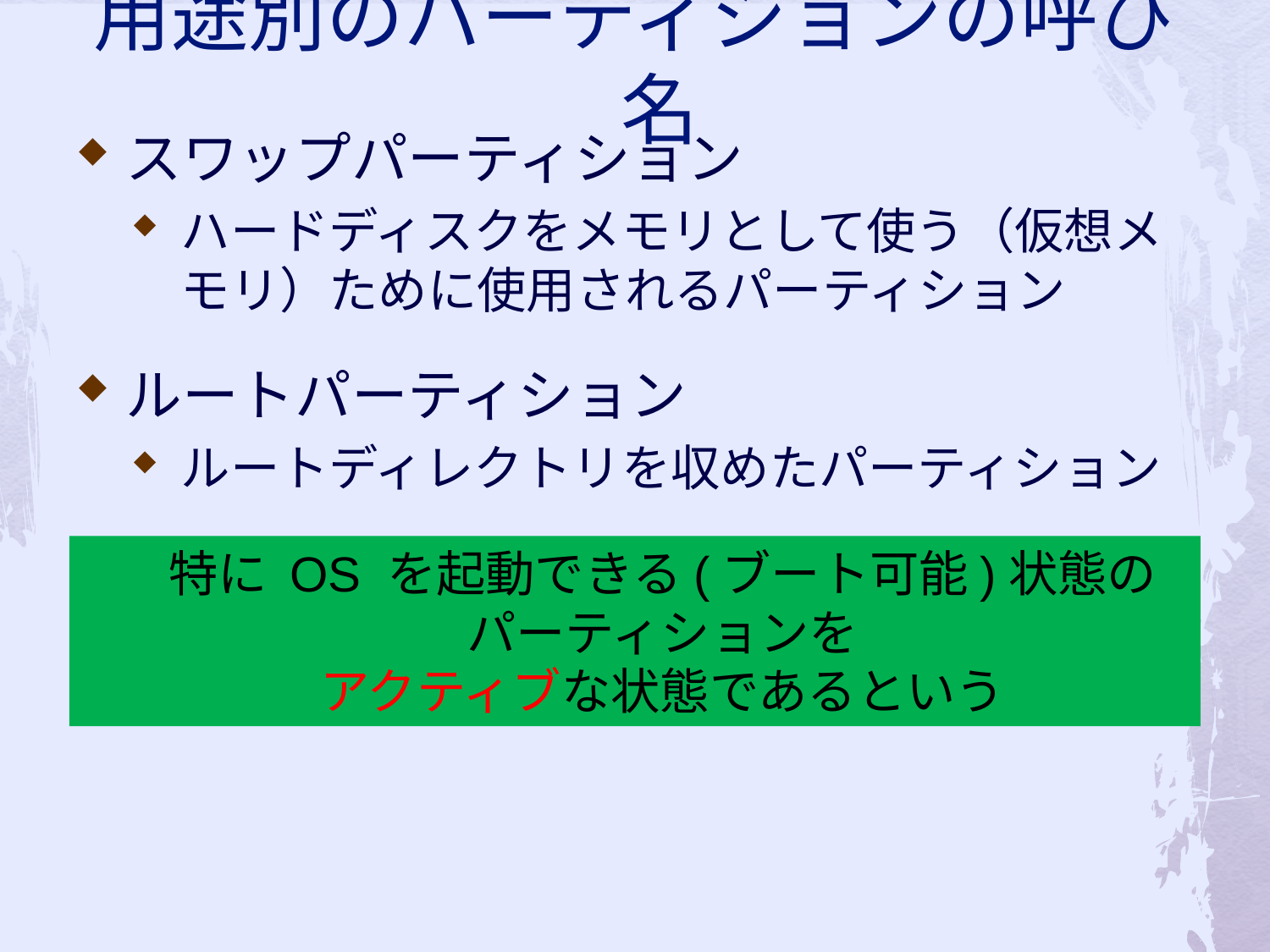

# 用途別のパーティションの呼び名
スワップパーティション
ハードディスクをメモリとして使う（仮想メモリ）ために使用されるパーティション

ルートパーティション
ルートディレクトリを収めたパーティション

特に OS を起動できる(ブート可能)状態の
パーティションを
アクティブな状態であるという